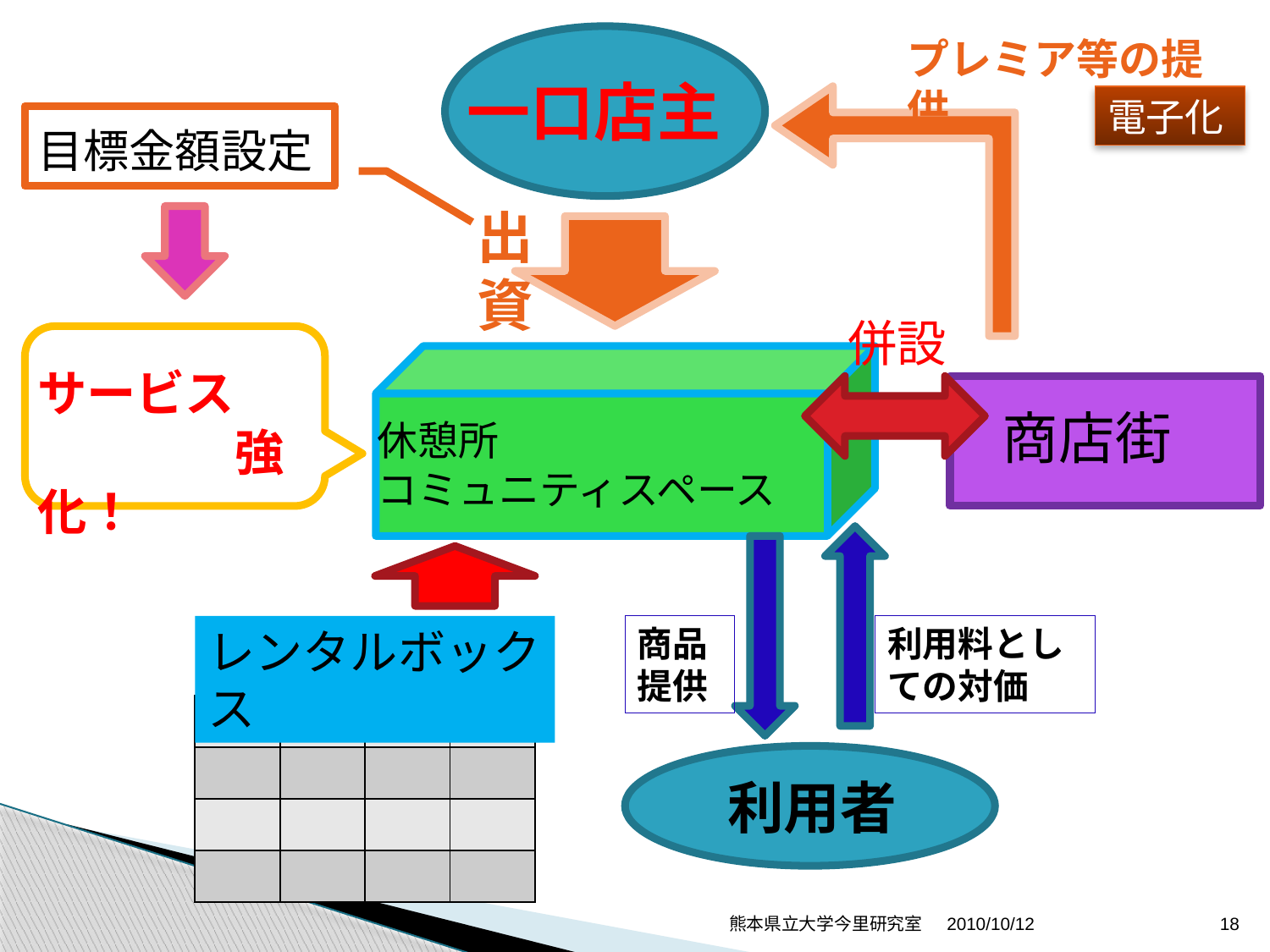

一口店主
プレミア等の提供
電子化

目標金額設定
出　　　　資

併設

サービス
　　　　強化！

休憩所
コミュニティスペース

商店街

レンタルボックス
商品
提供
利用料としての対価
|  |  |  |  |
| --- | --- | --- | --- |
|  |  |  |  |
|  |  |  |  |
|  |  |  |  |

利用者
熊本県立大学今里研究室
2010/10/12
18